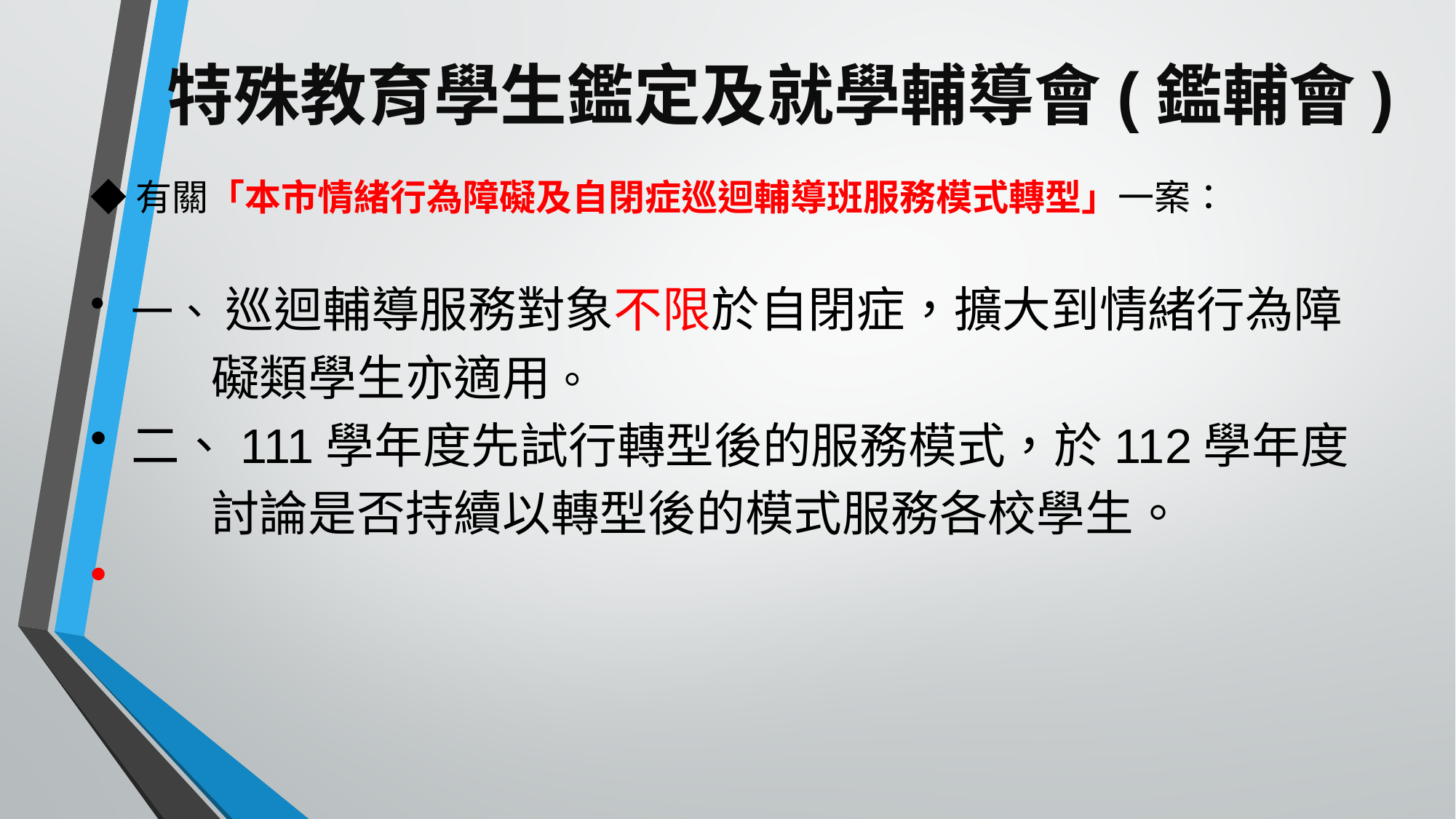

特殊教育學生鑑定及就學輔導會(鑑輔會)
◆有關「本市情緒行為障礙及自閉症巡迴輔導班服務模式轉型」一案：

一、 巡迴輔導服務對象不限於自閉症，擴大到情緒行為障
          礙類學生亦適用。
二、111學年度先試行轉型後的服務模式，於112學年度
          討論是否持續以轉型後的模式服務各校學生。